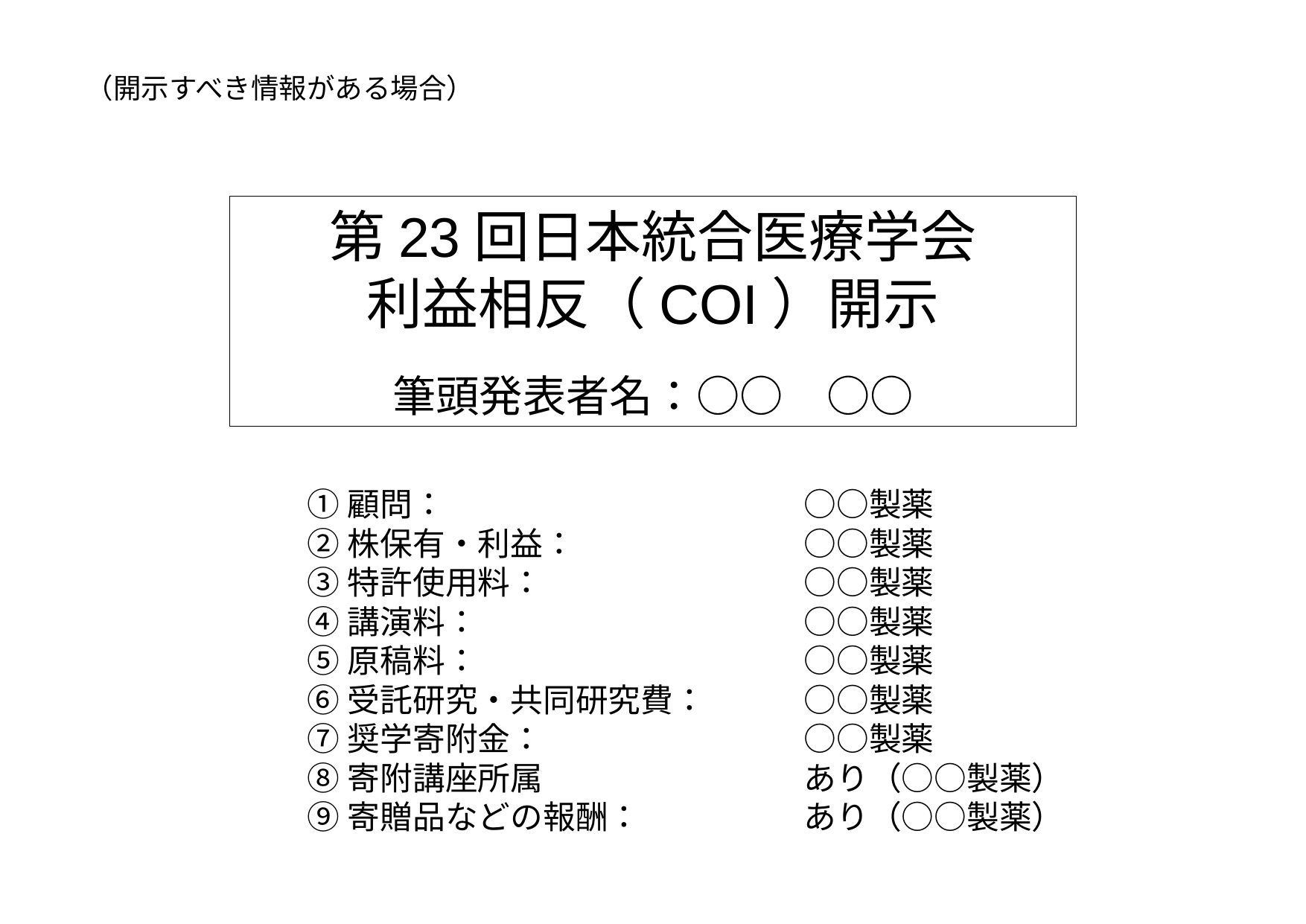

（開示すべき情報がある場合）
第23回日本統合医療学会
利益相反（COI）開示

筆頭発表者名：○○　○○
①顧問：　　　　　　　　　　　○○製薬
②株保有・利益：　　　　　　　○○製薬
③特許使用料：　　　　　　　　○○製薬
④講演料：　　　　　　　　　　○○製薬
⑤原稿料：　　　　　　　　　　○○製薬
⑥受託研究・共同研究費：　　　○○製薬
⑦奨学寄附金：　　　　　　　　○○製薬
⑧寄附講座所属　　　　　　　　あり（○○製薬）
⑨寄贈品などの報酬：　　　　　あり（○○製薬）